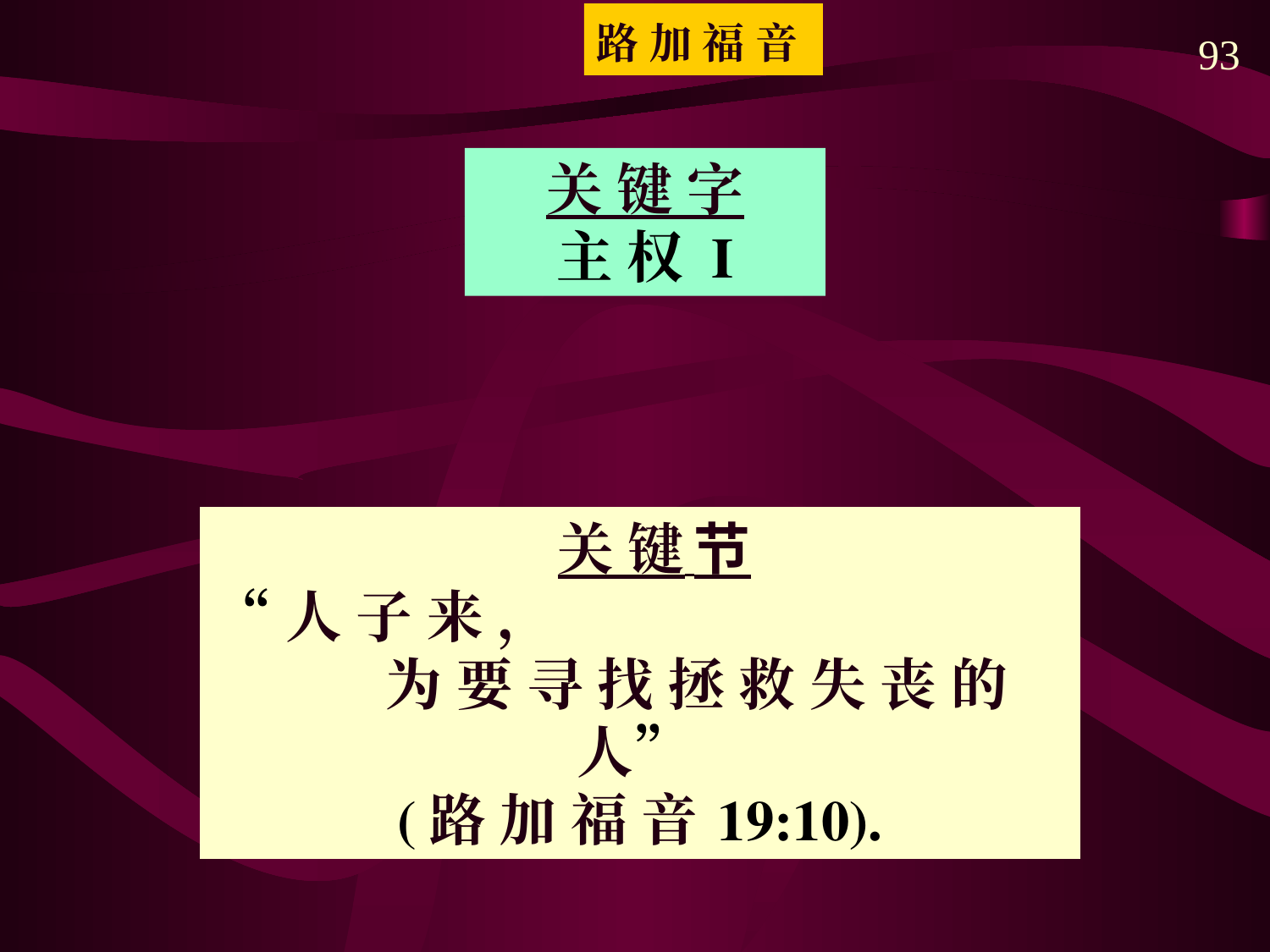

路 加 福 音
93
关 键 字
主 权 I
 关 键 节
“人 子 来 ，                                             为 要 寻 找 拯 救 失 丧 的 人”
(路 加 福 音 19:10).